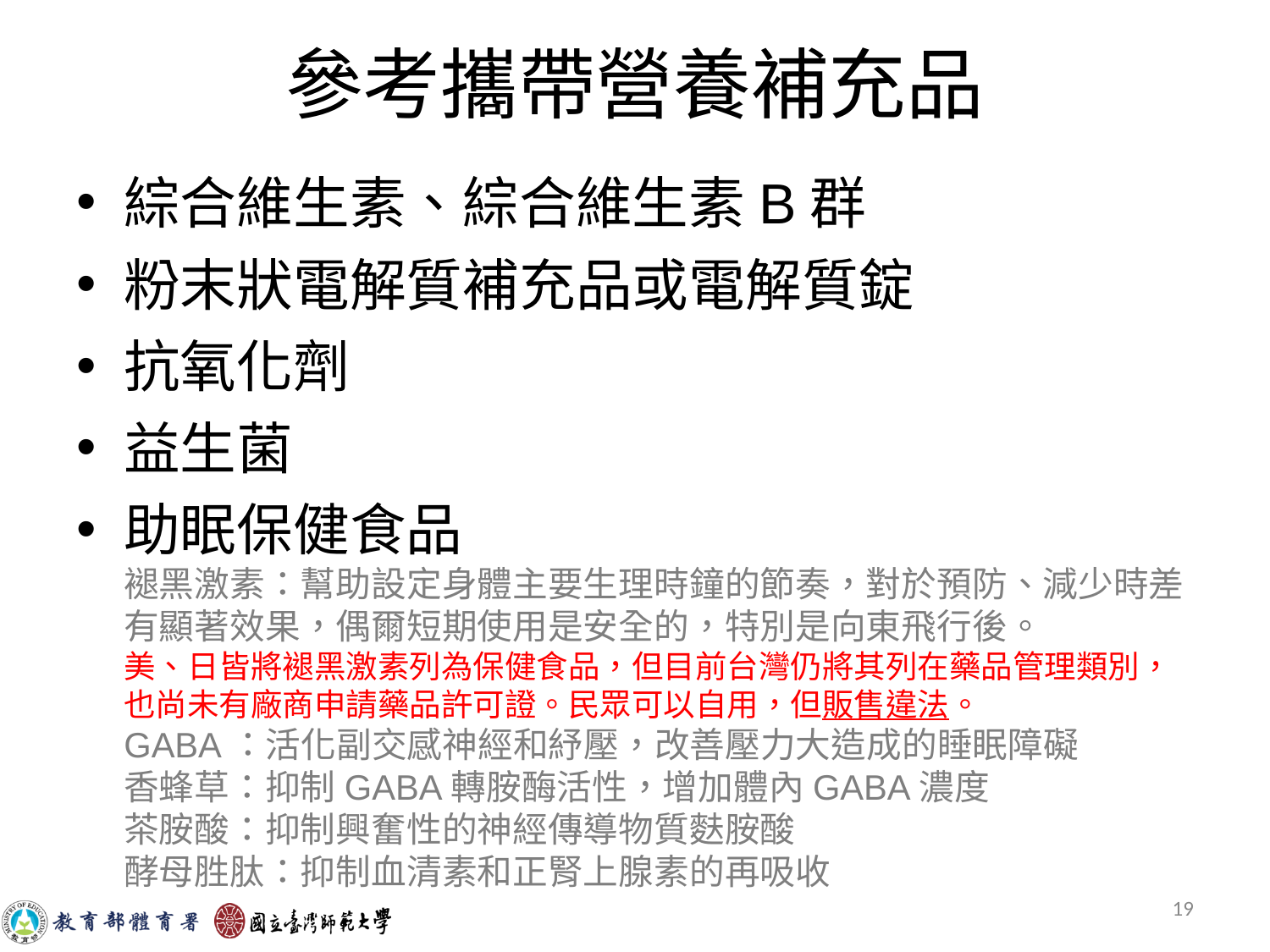

# 參考攜帶營養補充品
綜合維生素、綜合維生素B群
粉末狀電解質補充品或電解質錠
抗氧化劑
益生菌
助眠保健食品
褪黑激素：幫助設定身體主要生理時鐘的節奏，對於預防、減少時差有顯著效果，偶爾短期使用是安全的，特別是向東飛行後。
美、日皆將褪黑激素列為保健食品，但目前台灣仍將其列在藥品管理類別，也尚未有廠商申請藥品許可證。民眾可以自用，但販售違法。
GABA：活化副交感神經和紓壓，改善壓力大造成的睡眠障礙
香蜂草：抑制GABA轉胺酶活性，增加體內GABA濃度
茶胺酸：抑制興奮性的神經傳導物質麩胺酸
酵母胜肽：抑制血清素和正腎上腺素的再吸收
19